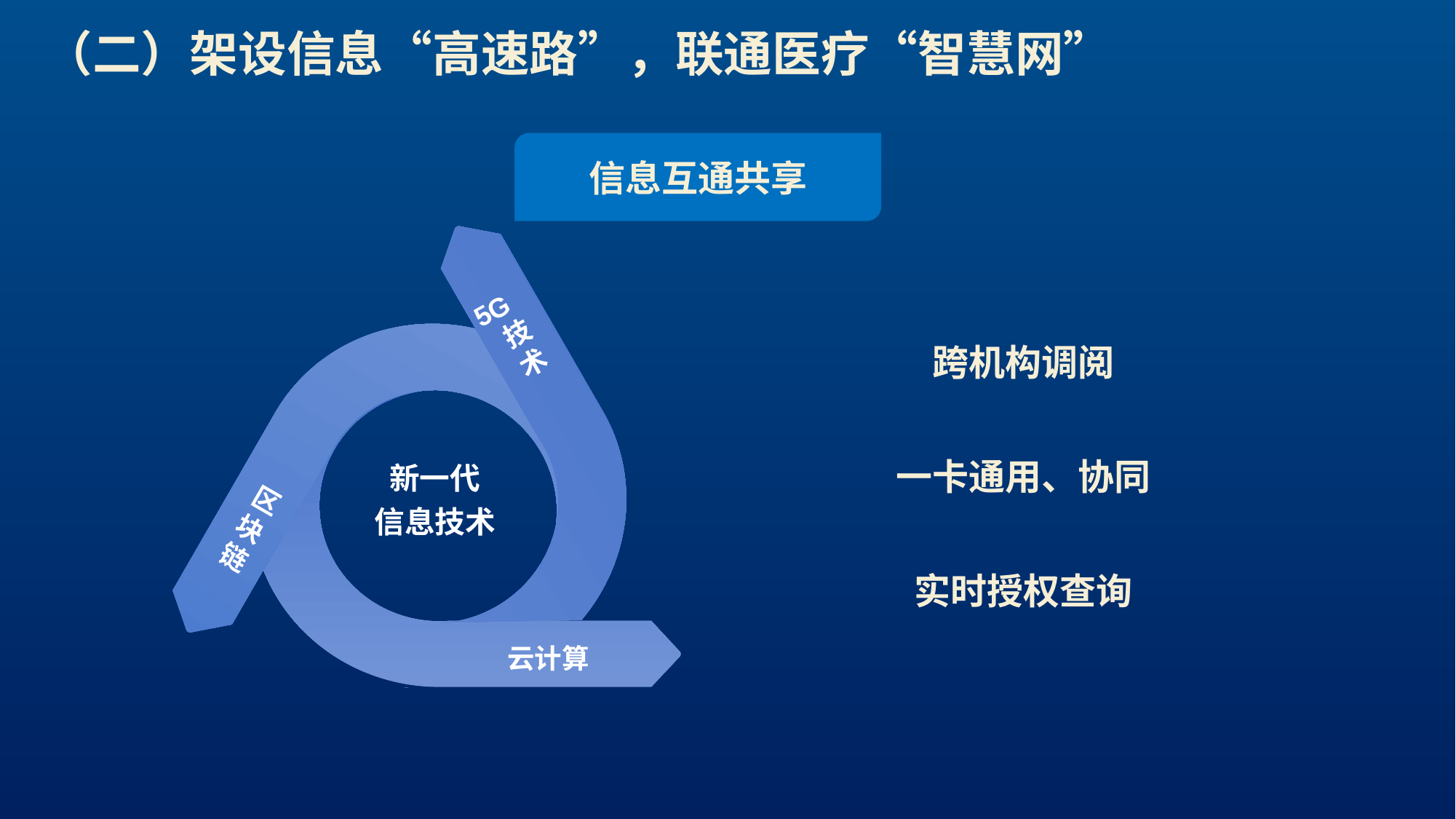

（二）架设信息“高速路”，联通医疗“智慧网”
信息互通共享
5G技术

区
块
链

新一代
信息技术
云计算
跨机构调阅
一卡通用、协同
实时授权查询